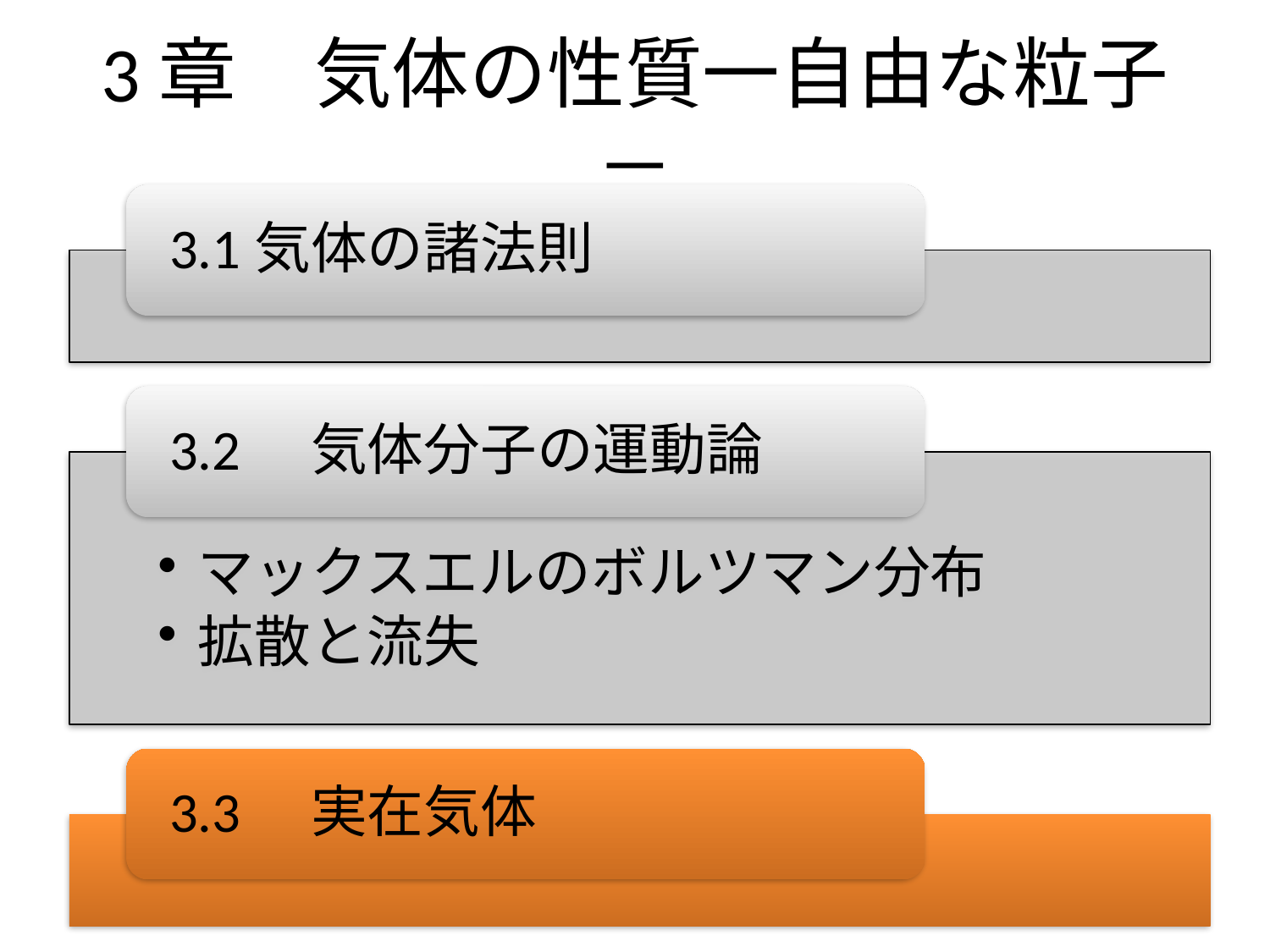

# 3章　気体の性質一自由な粒子－
3.1気体の諸法則
マックスエルのボルツマン分布
拡散と流失
3.2　気体分子の運動論
3.3　実在気体